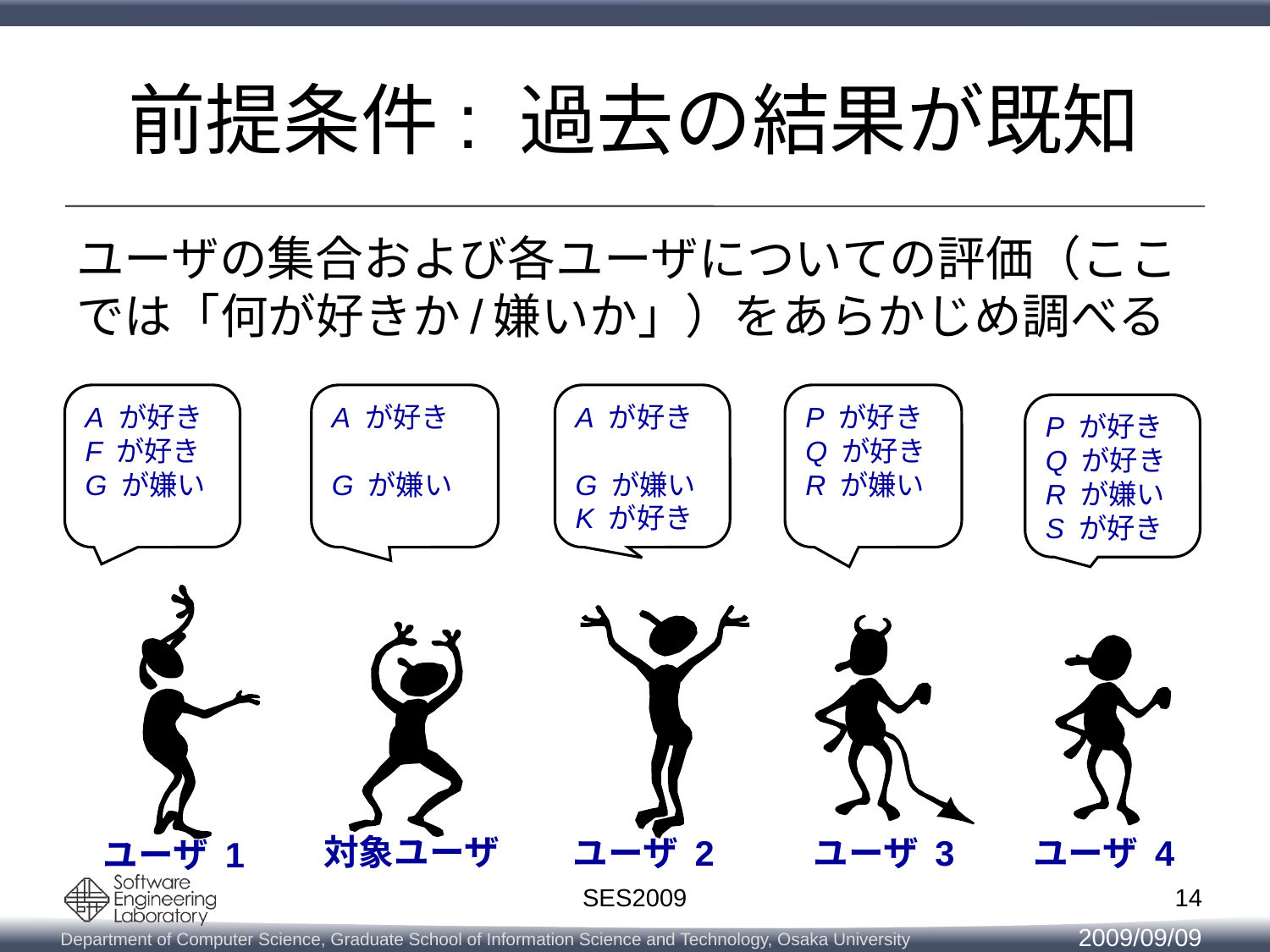

# 前提条件: 過去の結果が既知
ユーザの集合および各ユーザについての評価（ここでは「何が好きか/嫌いか」）をあらかじめ調べる
A が好き
F が好き
G が嫌い
A が好き

G が嫌い
A が好き

G が嫌い
K が好き
P が好き
Q が好き
R が嫌い

P が好き
Q が好き
R が嫌い
S が好き

ユーザ 1

対象ユーザ
ユーザ 2
ユーザ 3
ユーザ 4
14
SES2009
2009/09/09